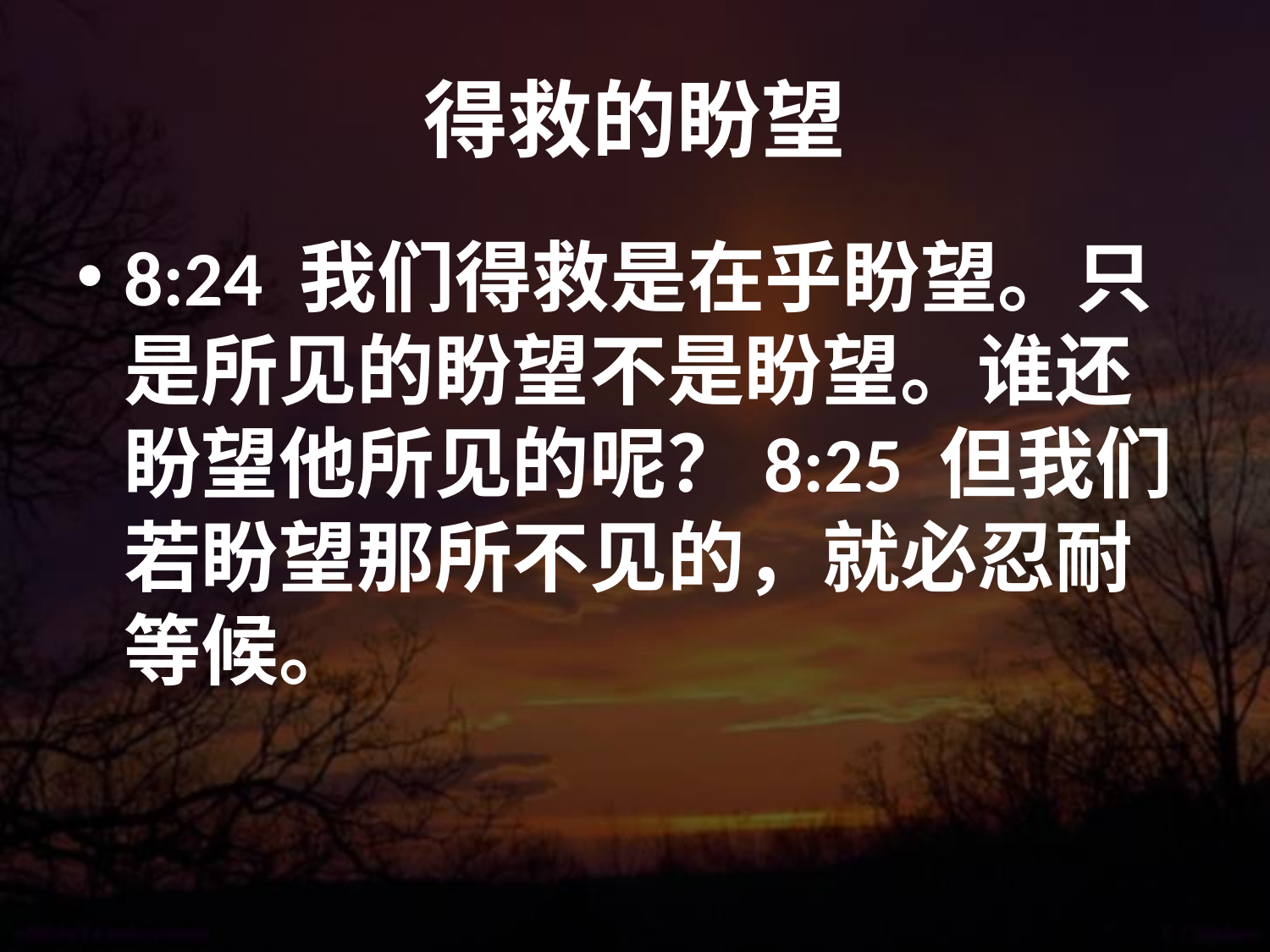

# 得救的盼望
8:24 我们得救是在乎盼望。只是所见的盼望不是盼望。谁还盼望他所见的呢？8:25 但我们若盼望那所不见的，就必忍耐等候。